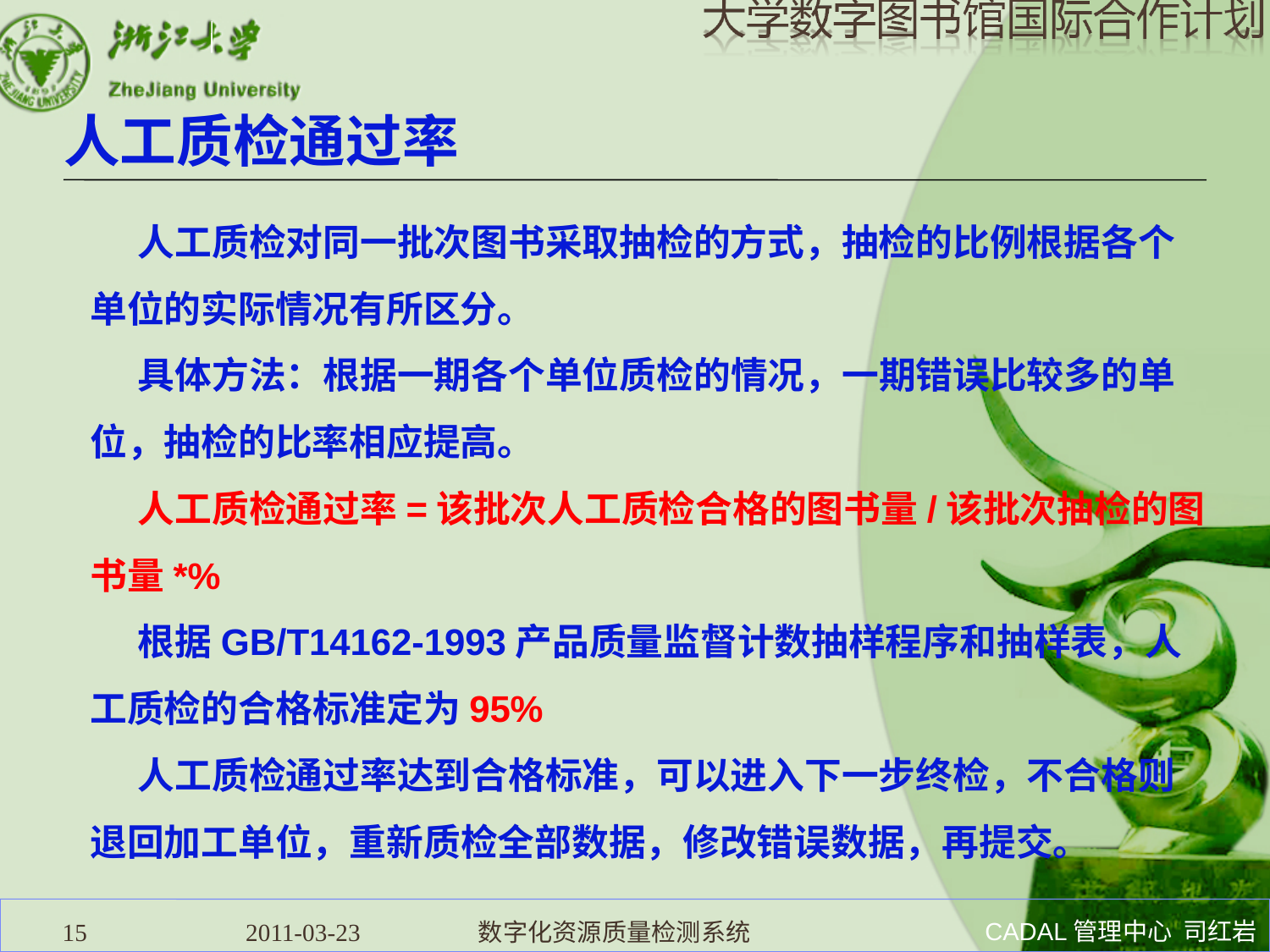

# 人工质检通过率
人工质检对同一批次图书采取抽检的方式，抽检的比例根据各个单位的实际情况有所区分。
具体方法：根据一期各个单位质检的情况，一期错误比较多的单位，抽检的比率相应提高。
人工质检通过率=该批次人工质检合格的图书量/该批次抽检的图书量*%
根据GB/T14162-1993产品质量监督计数抽样程序和抽样表，人工质检的合格标准定为95%
人工质检通过率达到合格标准，可以进入下一步终检，不合格则退回加工单位，重新质检全部数据，修改错误数据，再提交。

15
2011-03-23                数字化资源质量检测系统